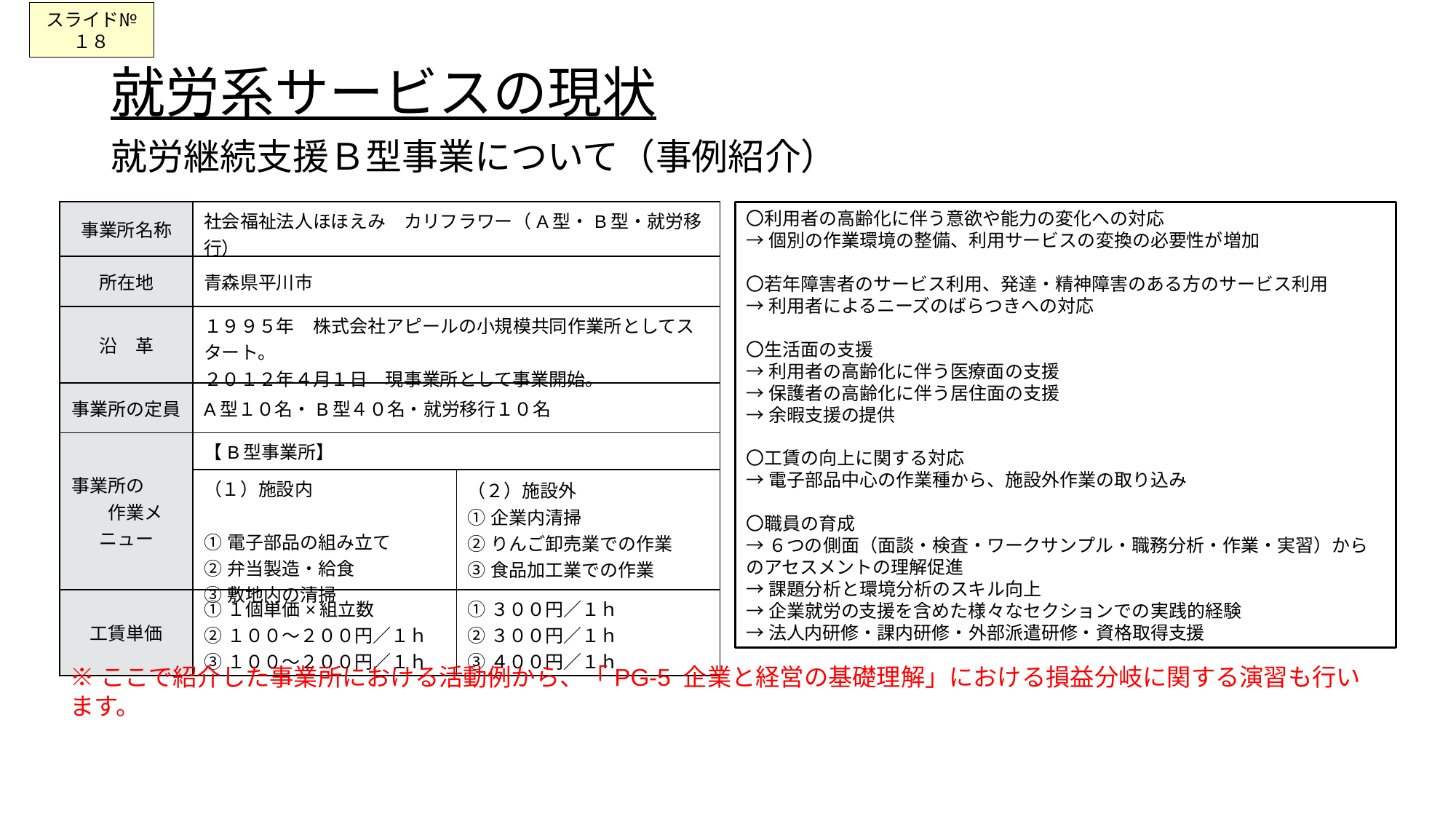

スライド№１８
# 就労系サービスの現状 就労継続支援Ｂ型事業について（事例紹介）
| 事業所名称 | 社会福祉法人ほほえみ　カリフラワー（A型・B型・就労移行） |  |
| --- | --- | --- |
| 所在地 | 青森県平川市 |  |
| 沿　革 | １９９５年　株式会社アピールの小規模共同作業所としてスタート。 ２０１２年４月１日　現事業所として事業開始。 |  |
| 事業所の定員 | A型１０名・B型４０名・就労移行１０名 |  |
| 事業所の　　　作業メニュー | 【B型事業所】 |  |
|  | （１）施設内　　　　　　　　　　　　　　 ①電子部品の組み立て ②弁当製造・給食 ③敷地内の清掃 | （２）施設外 ①企業内清掃 ②りんご卸売業での作業 ③食品加工業での作業 |
| 工賃単価 | ①１個単価×組立数 ②１００～２００円／１ｈ ③１００～２００円／１ｈ | ①３００円／１ｈ ②３００円／１ｈ ③４００円／１ｈ |
〇利用者の高齢化に伴う意欲や能力の変化への対応
→個別の作業環境の整備、利用サービスの変換の必要性が増加

〇若年障害者のサービス利用、発達・精神障害のある方のサービス利用
→利用者によるニーズのばらつきへの対応

〇生活面の支援
→利用者の高齢化に伴う医療面の支援
→保護者の高齢化に伴う居住面の支援
→余暇支援の提供

〇工賃の向上に関する対応
→電子部品中心の作業種から、施設外作業の取り込み

〇職員の育成
→６つの側面（面談・検査・ワークサンプル・職務分析・作業・実習）からのアセスメントの理解促進
→課題分析と環境分析のスキル向上
→企業就労の支援を含めた様々なセクションでの実践的経験
→法人内研修・課内研修・外部派遣研修・資格取得支援
※ここで紹介した事業所における活動例から、「PG-5 企業と経営の基礎理解」における損益分岐に関する演習も行います。